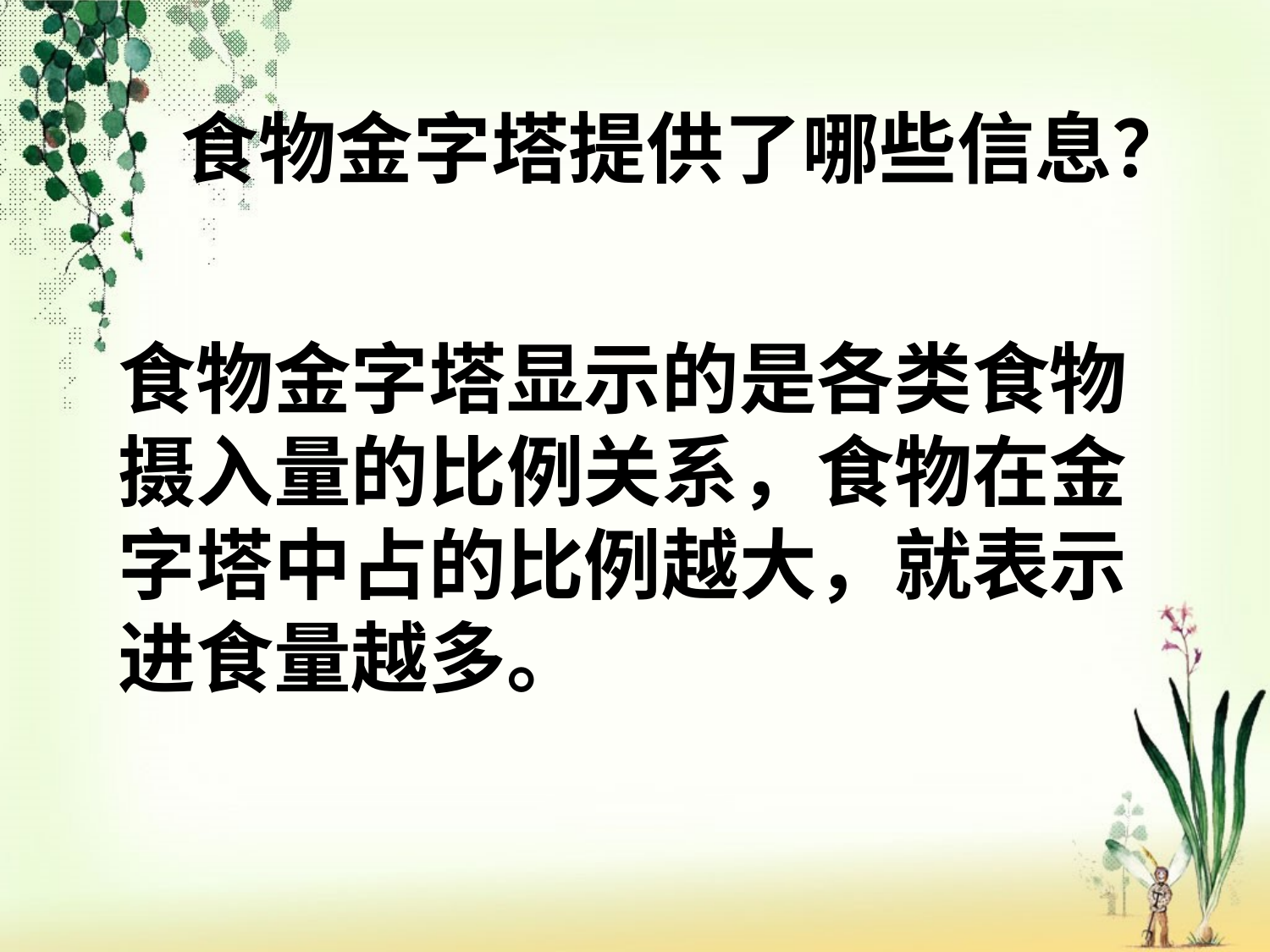

食物金字塔提供了哪些信息？
食物金字塔显示的是各类食物
摄入量的比例关系，食物在金
字塔中占的比例越大，就表示
进食量越多。